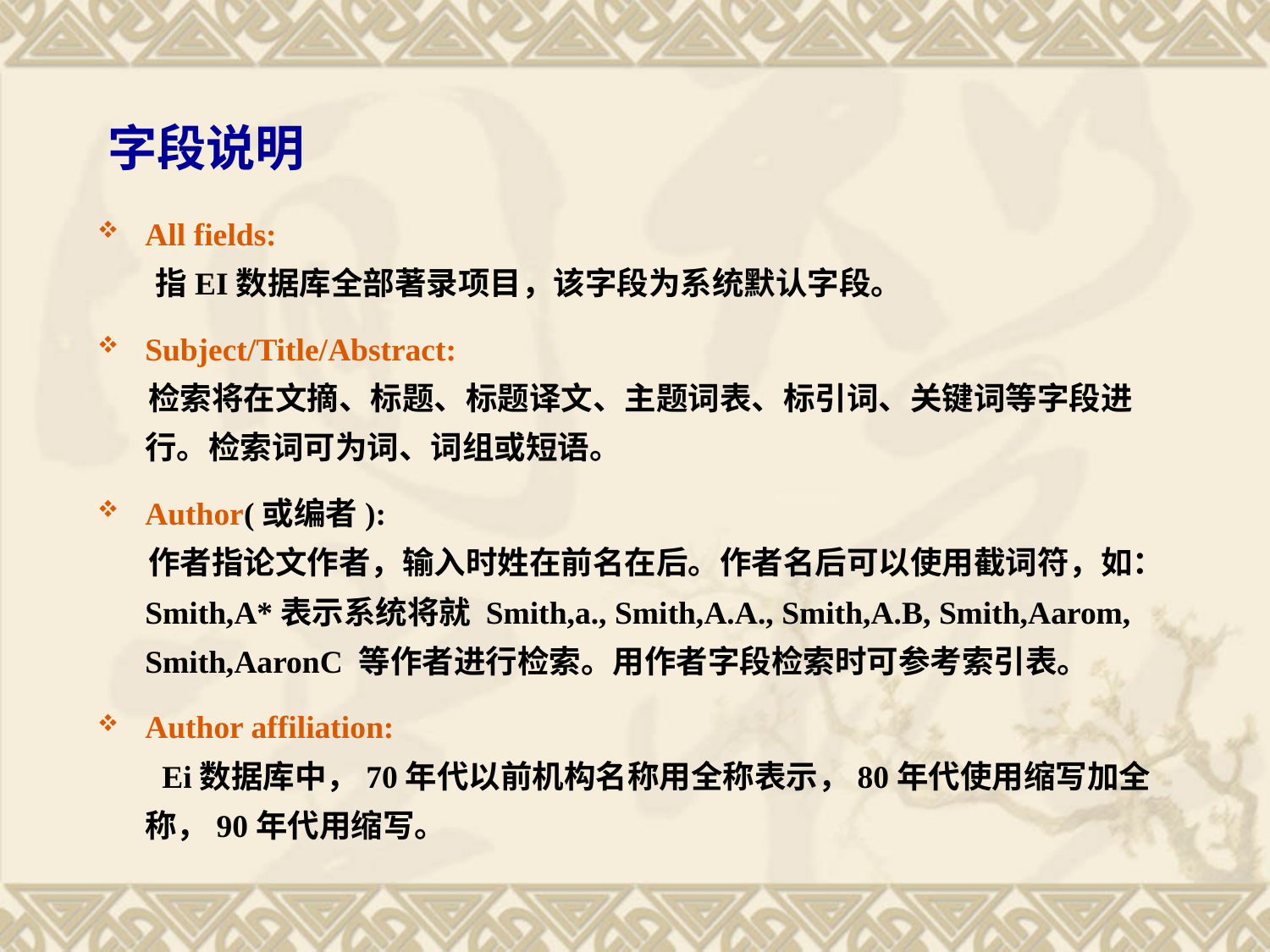

# 字段说明
All fields:
       指EI数据库全部著录项目，该字段为系统默认字段。
Subject/Title/Abstract:
      检索将在文摘、标题、标题译文、主题词表、标引词、关键词等字段进行。检索词可为词、词组或短语。
Author(或编者):
      作者指论文作者，输入时姓在前名在后。作者名后可以使用截词符，如：Smith,A*表示系统将就 Smith,a., Smith,A.A., Smith,A.B, Smith,Aarom, Smith,AaronC 等作者进行检索。用作者字段检索时可参考索引表。
Author affiliation:
        Ei数据库中，70年代以前机构名称用全称表示，80年代使用缩写加全称，90年代用缩写。